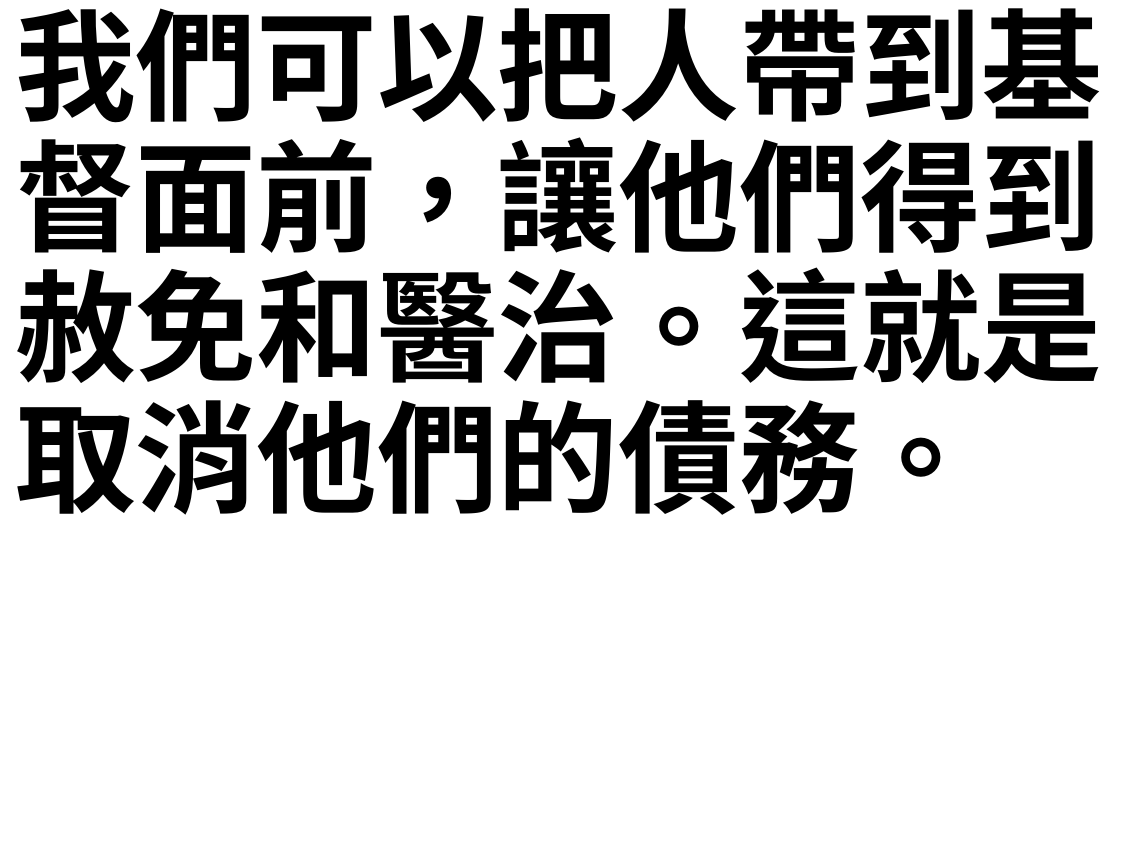

我們可以把人帶到基督面前，讓他們得到赦免和醫治。這就是取消他們的債務。